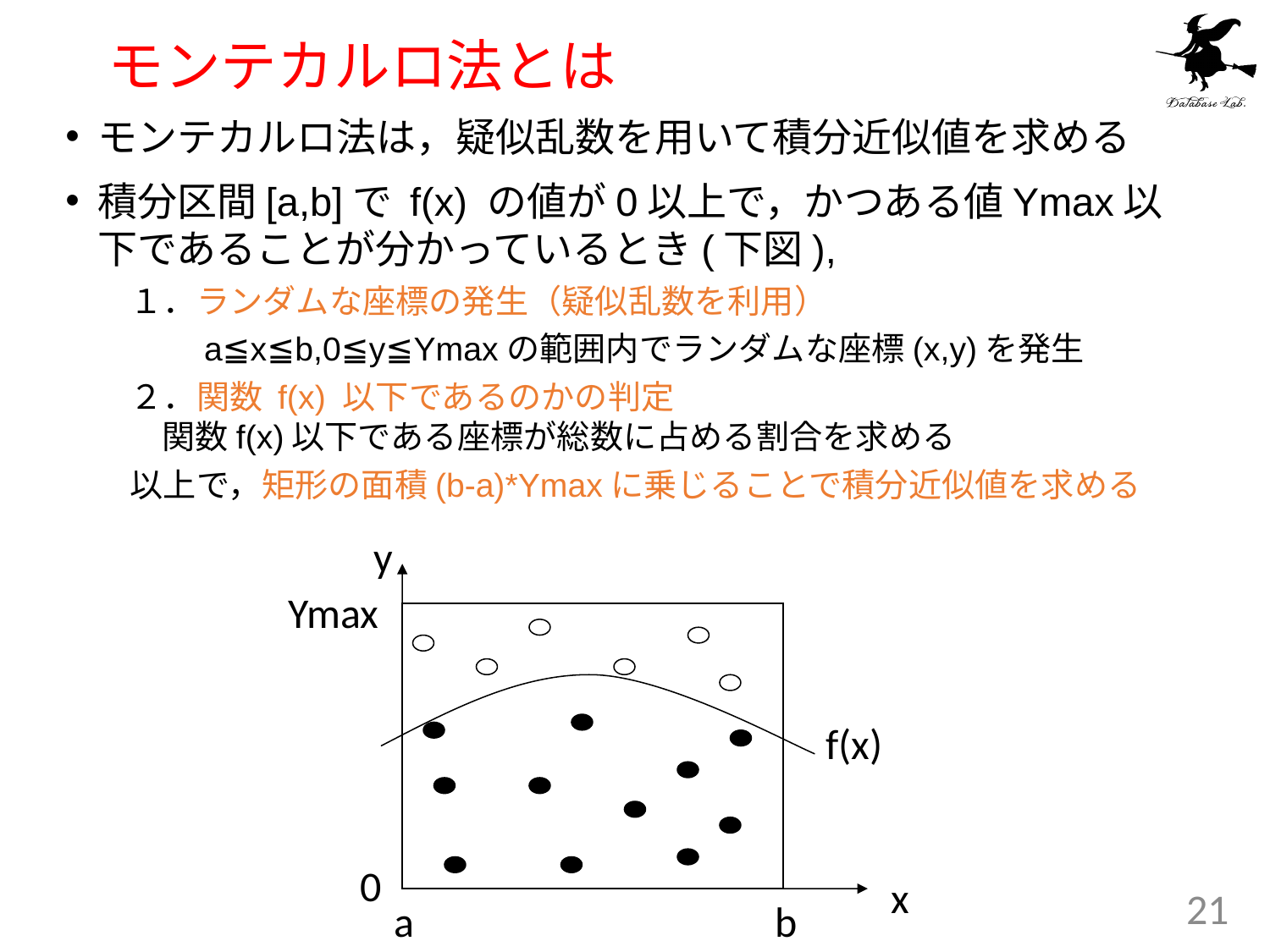

# モンテカルロ法とは
モンテカルロ法は，疑似乱数を用いて積分近似値を求める
積分区間[a,b]で f(x) の値が0以上で，かつある値Ymax以下であることが分かっているとき(下図),
１．ランダムな座標の発生（疑似乱数を利用）
　　a≦x≦b,0≦y≦Ymaxの範囲内でランダムな座標(x,y)を発生
２．関数 f(x) 以下であるのかの判定
関数f(x)以下である座標が総数に占める割合を求める
以上で，矩形の面積(b-a)*Ymaxに乗じることで積分近似値を求める

y

Ymax

f(x)

0

x
b

a
21